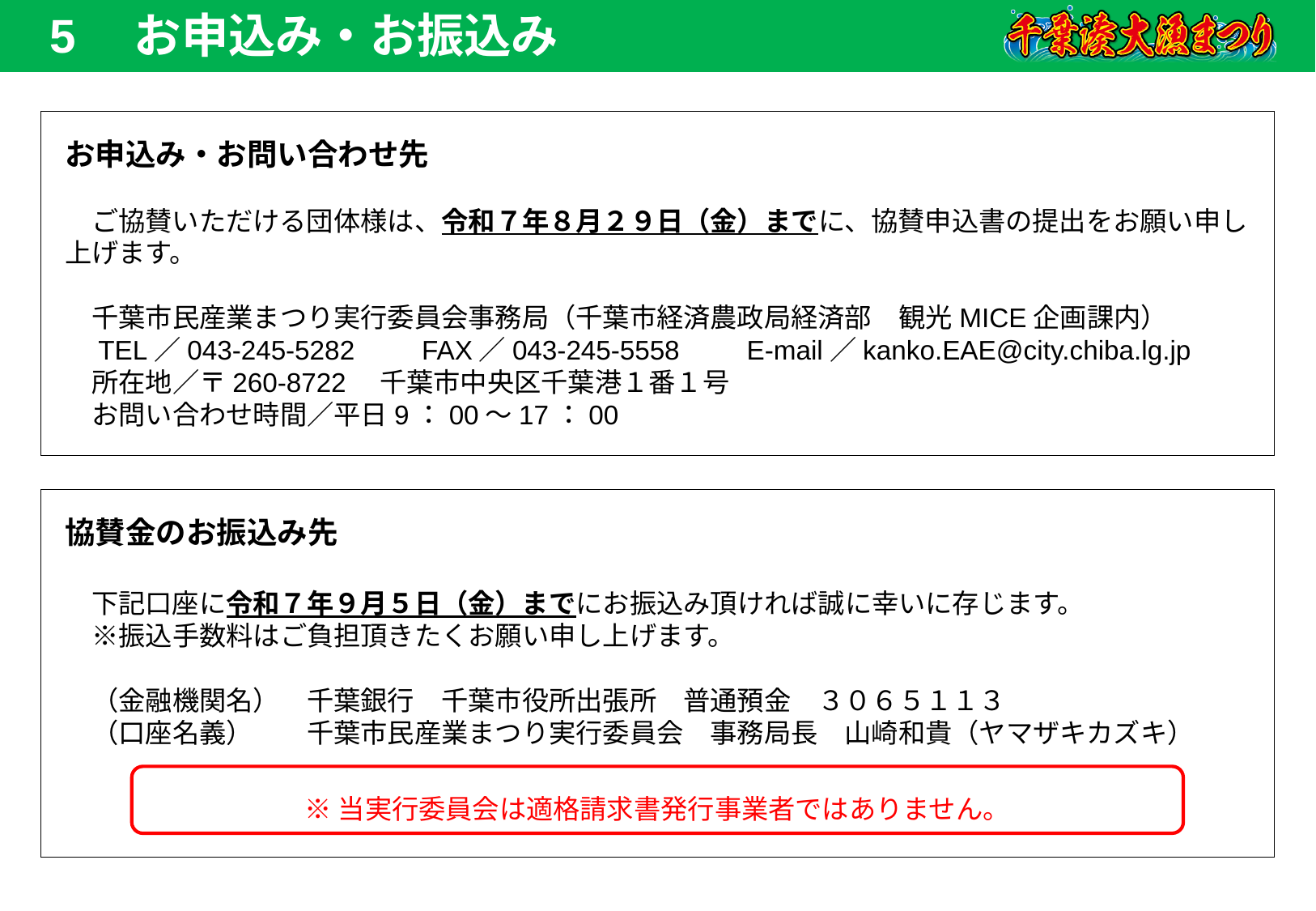

5　お申込み・お振込み
お申込み・お問い合わせ先

　ご協賛いただける団体様は、令和７年８月２９日（金）までに、協賛申込書の提出をお願い申し上げます。

　千葉市民産業まつり実行委員会事務局（千葉市経済農政局経済部　観光MICE企画課内）
　TEL／043-245-5282　　FAX／043-245-5558　　E-mail／kanko.EAE@city.chiba.lg.jp
　所在地／〒260-8722　千葉市中央区千葉港１番１号
　お問い合わせ時間／平日9：00～17：00

協賛金のお振込み先

　下記口座に令和７年９月５日（金）までにお振込み頂ければ誠に幸いに存じます。
　※振込手数料はご負担頂きたくお願い申し上げます。

　（金融機関名）　千葉銀行　千葉市役所出張所　普通預金　３０６５１１３
　（口座名義）　　千葉市民産業まつり実行委員会　事務局長　山崎和貴（ヤマザキカズキ）
※当実行委員会は適格請求書発行事業者ではありません。